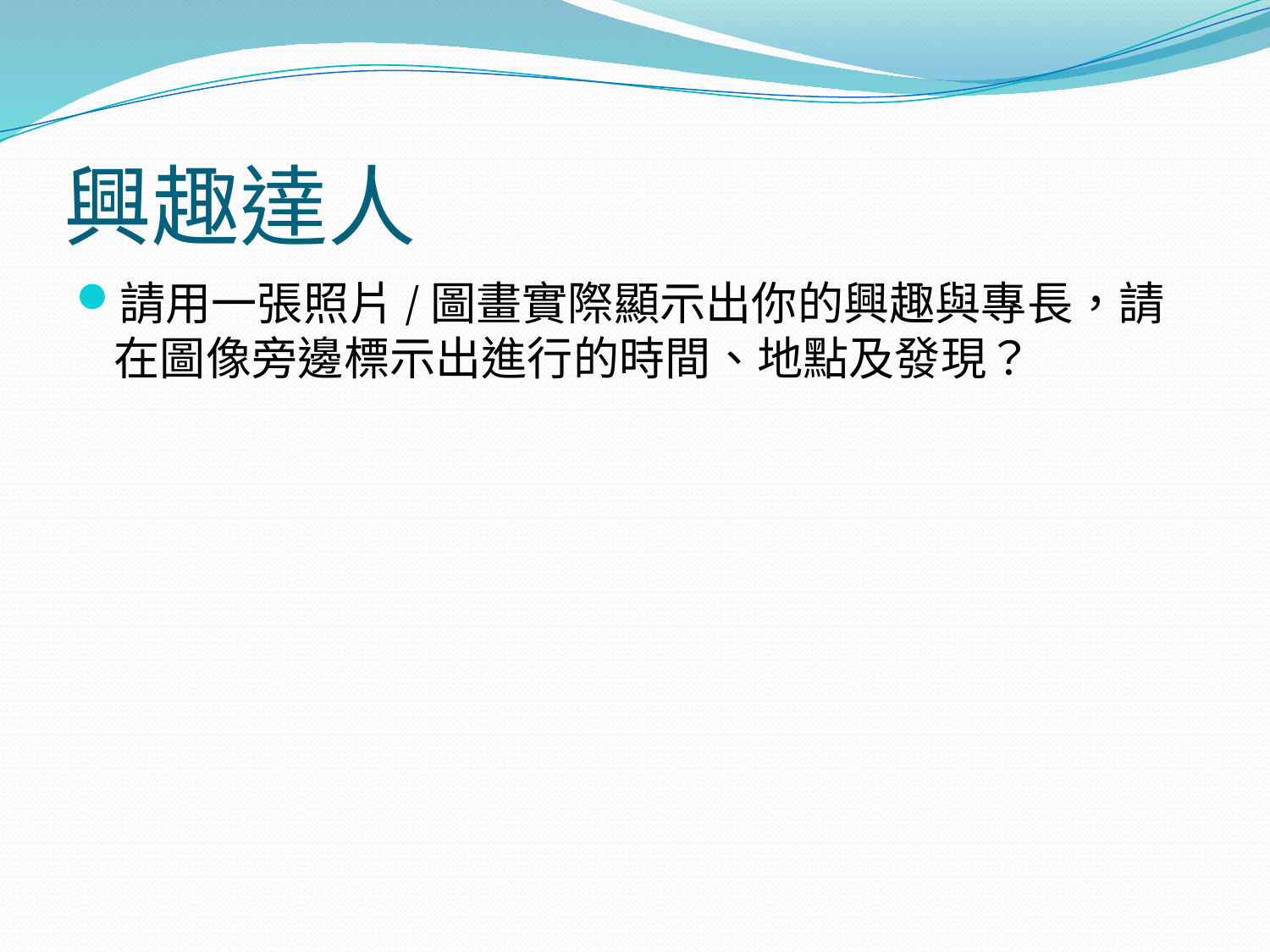

# 興趣達人
請用一張照片/圖畫實際顯示出你的興趣與專長，請在圖像旁邊標示出進行的時間、地點及發現？